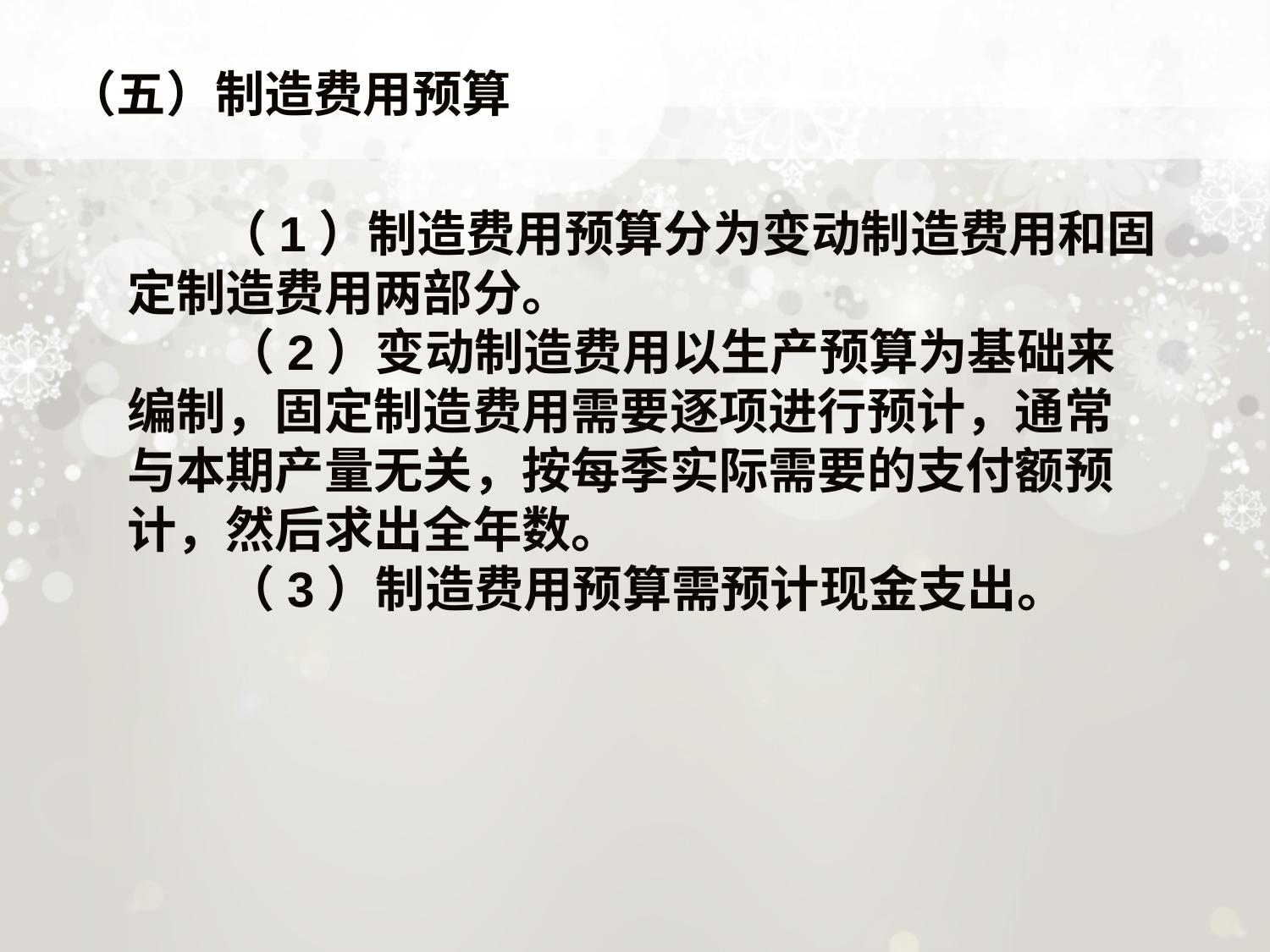

（五）制造费用预算
       （1）制造费用预算分为变动制造费用和固定制造费用两部分。
　　（2）变动制造费用以生产预算为基础来编制，固定制造费用需要逐项进行预计，通常与本期产量无关，按每季实际需要的支付额预计，然后求出全年数。
　　（3）制造费用预算需预计现金支出。